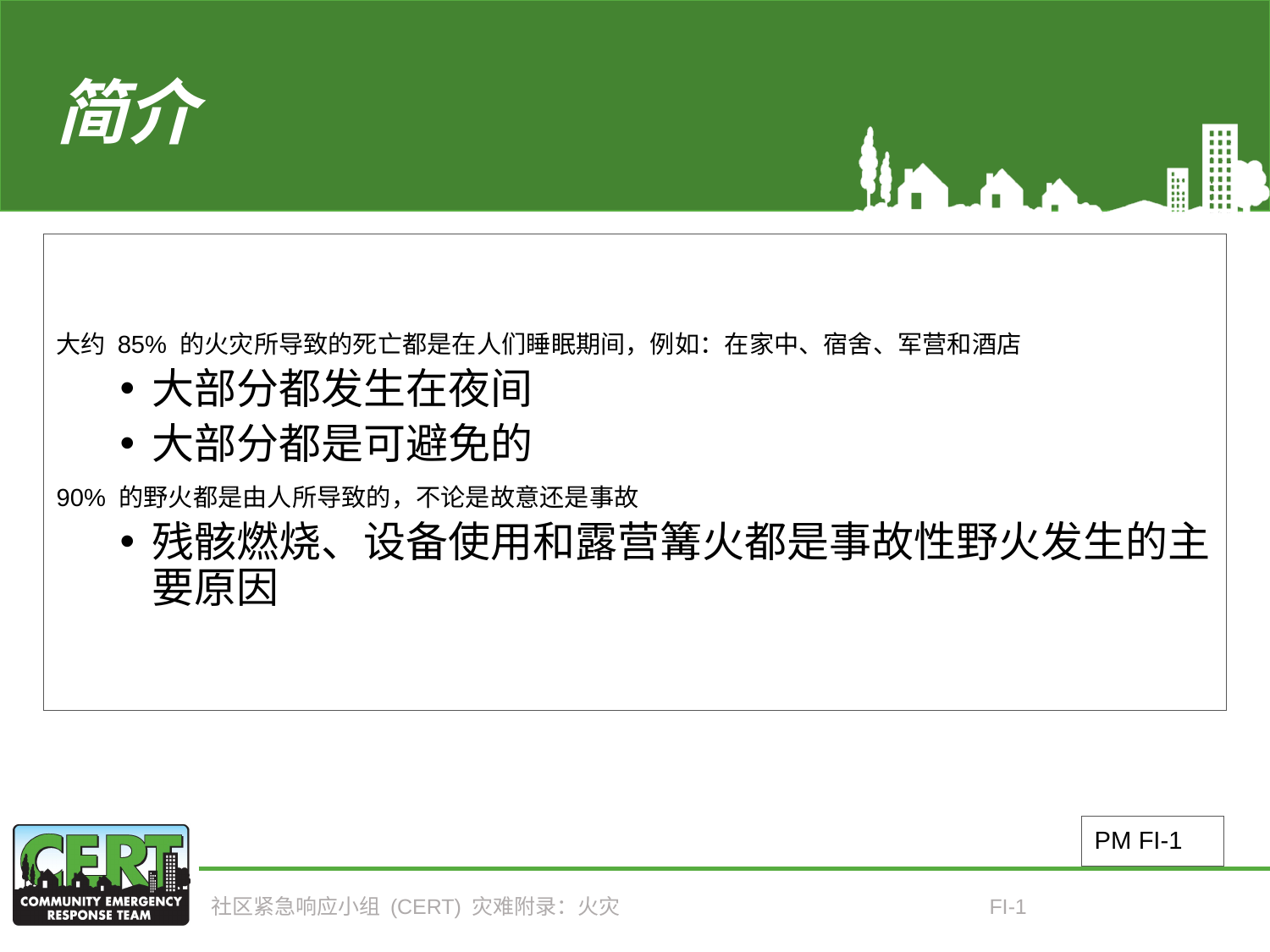

# 简介
大约 85% 的火灾所导致的死亡都是在人们睡眠期间，例如：在家中、宿舍、军营和酒店
大部分都发生在夜间
大部分都是可避免的
90% 的野火都是由人所导致的，不论是故意还是事故
残骸燃烧、设备使用和露营篝火都是事故性野火发生的主要原因
PM FI-1
社区紧急响应小组 (CERT) 灾难附录：火灾
FI-1